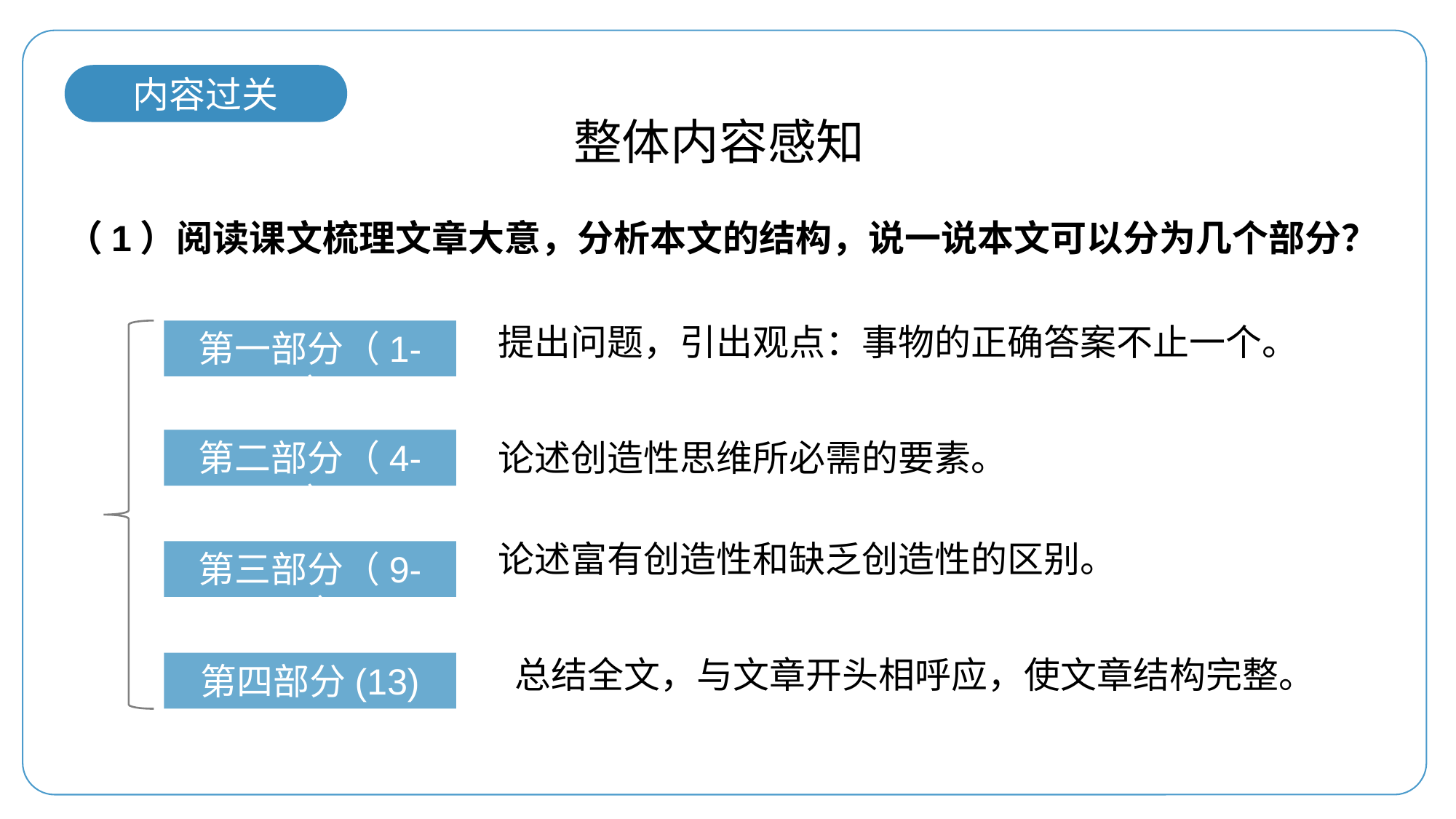

内容过关
整体内容感知
（1）阅读课文梳理文章大意，分析本文的结构，说一说本文可以分为几个部分？
提出问题，引出观点：事物的正确答案不止一个。

第一部分（1-3）
第二部分（4-8）
论述创造性思维所必需的要素。
论述富有创造性和缺乏创造性的区别。
第三部分（9-12）
 总结全文，与文章开头相呼应，使文章结构完整。
第四部分(13)